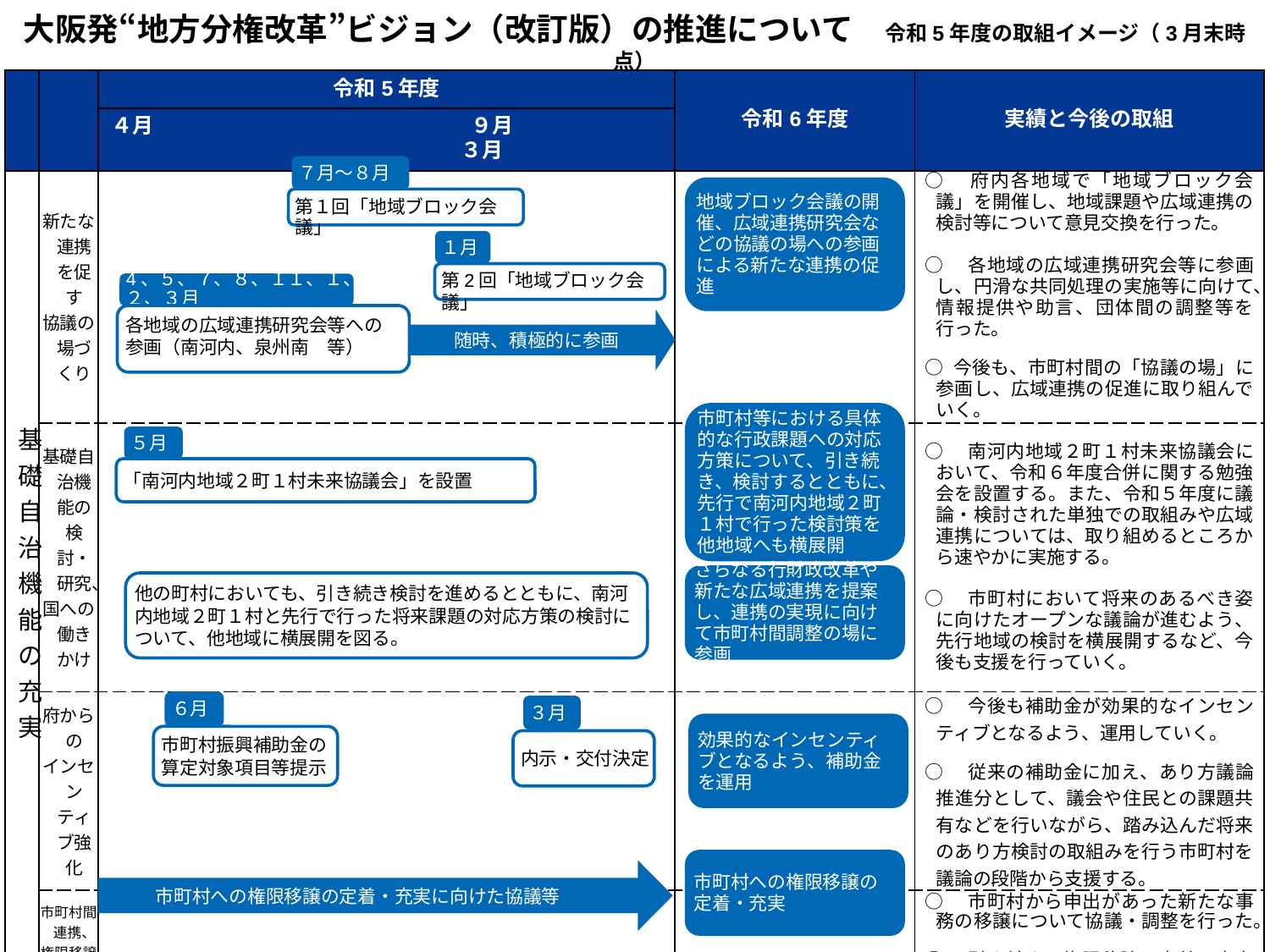

大阪発“地方分権改革”ビジョン（改訂版）の推進について　令和5年度の取組イメージ（3月末時点）
|  |  | 令和5年度 | 令和6年度 | 実績と今後の取組 |
| --- | --- | --- | --- | --- |
|  |  | ４月　　　　　　　　　　　　　　　９月　　　　　　　　　　　　　　　　３月 |  |  |
| 基礎自治機能の充実 | 新たな連携を促す 協議の場づくり |  |  | ○　府内各地域で「地域ブロック会議」を開催し、地域課題や広域連携の検討等について意見交換を行った。 ○　各地域の広域連携研究会等に参画し、円滑な共同処理の実施等に向けて、情報提供や助言、団体間の調整等を行った。 ○ 今後も、市町村間の「協議の場」に参画し、広域連携の促進に取り組んでいく。 |
|  | 基礎自治機能の検討・研究、 国への働きかけ |  |  | ○　南河内地域２町１村未来協議会において、令和６年度合併に関する勉強会を設置する。また、令和５年度に議論・検討された単独での取組みや広域連携については、取り組めるところから速やかに実施する。 ○　市町村において将来のあるべき姿に向けたオープンな議論が進むよう、先行地域の検討を横展開するなど、今後も支援を行っていく。 |
|  | 府からの インセンティブ強化 |  |  | ○　今後も補助金が効果的なインセンティブとなるよう、運用していく。 ○　従来の補助金に加え、あり方議論推進分として、議会や住民との課題共有などを行いながら、踏み込んだ将来のあり方検討の取組みを行う市町村を議論の段階から支援する。 |
|  | 市町村間連携、 権限移譲等 |  |  | ○　市町村から申出があった新たな事務の移譲について協議・調整を行った。 ○　引き続き、権限移譲の定着・充実に向けて取り組んでいく。 |
７月～８月
第１回「地域ブロック会議」
4、５、７、８、１１、１、２、３月
各地域の広域連携研究会等への
参画（南河内、泉州南　等）
他の町村においても、引き続き検討を進めるとともに、南河内地域２町１村と先行で行った将来課題の対応方策の検討について、他地域に横展開を図る。
６月
市町村振興補助金の算定対象項目等提示
３月
内示・交付決定
市町村への権限移譲の定着・充実に向けた協議等
地域ブロック会議の開催、広域連携研究会などの協議の場への参画による新たな連携の促進
１月
第2回「地域ブロック会議」
随時、積極的に参画
市町村等における具体的な行政課題への対応方策について、引き続き、検討するとともに、先行で南河内地域２町１村で行った検討策を他地域へも横展開
５月
「南河内地域２町１村未来協議会」を設置
さらなる行財政改革や新たな広域連携を提案し、連携の実現に向けて市町村間調整の場に参画
効果的なインセンティブとなるよう、補助金を運用
市町村への権限移譲の定着・充実